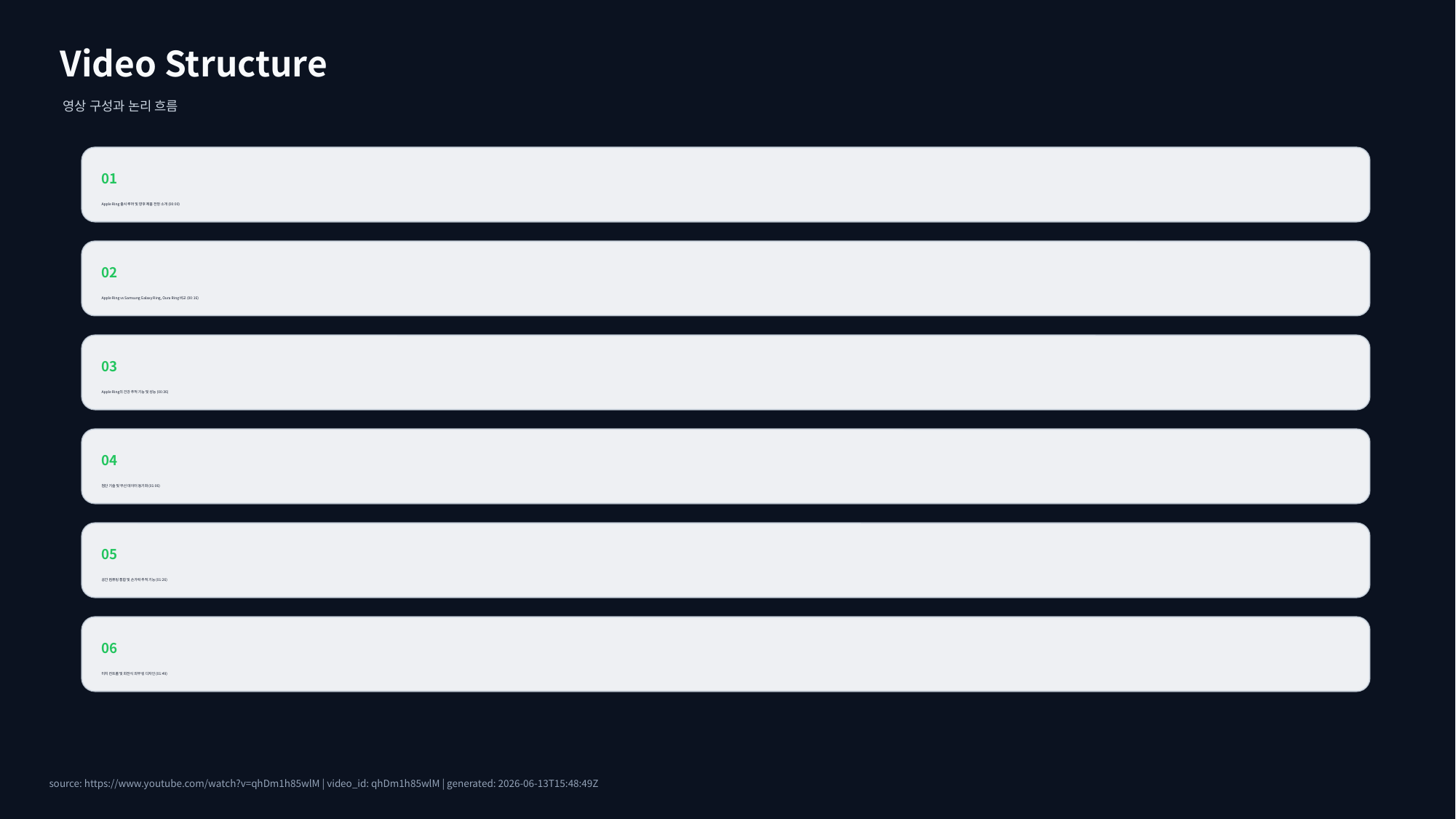

Video Structure
영상 구성과 논리 흐름

01
Apple Ring 출시 루머 및 향후 제품 전망 소개 (00:00)

02
Apple Ring vs Samsung Galaxy Ring, Oura Ring 비교 (00:16)

03
Apple Ring의 건강 추적 기능 및 성능 (00:36)

04
첨단 기술 및 무선 데이터 동기화 (01:06)

05
공간 컴퓨팅 통합 및 손가락 추적 기능 (01:26)

06
터치 컨트롤 및 회전식 외부 링 디자인 (01:49)
source: https://www.youtube.com/watch?v=qhDm1h85wlM | video_id: qhDm1h85wlM | generated: 2026-06-13T15:48:49Z